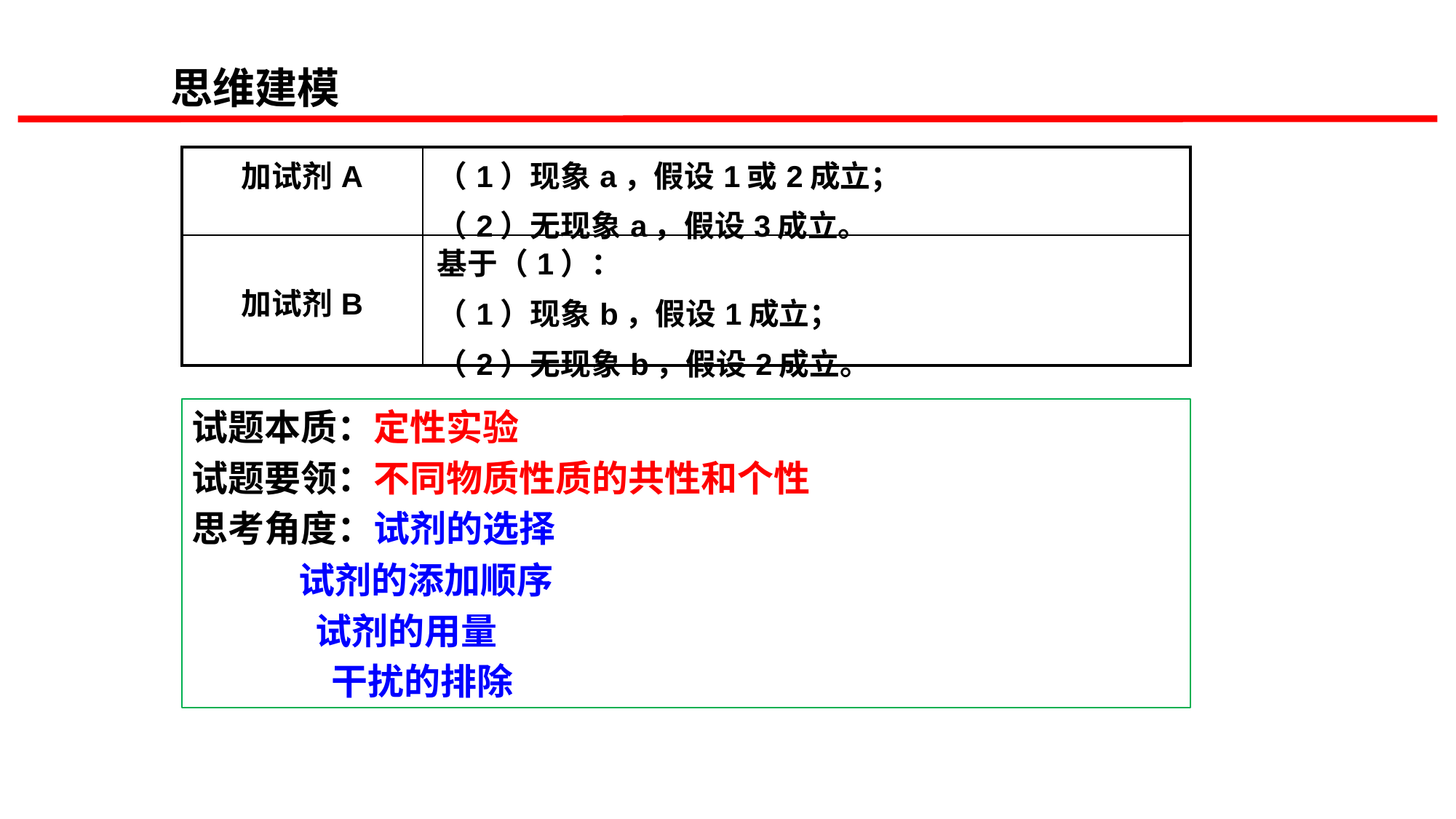

思维建模
| 加试剂A | （1）现象a，假设1或2成立； （2）无现象a，假设3成立。 |
| --- | --- |
| 加试剂B | 基于（1）： （1）现象b，假设1成立； （2）无现象b，假设2成立。 |
试题本质：定性实验
试题要领：不同物质性质的共性和个性
思考角度：试剂的选择
            试剂的添加顺序
              试剂的用量
                干扰的排除